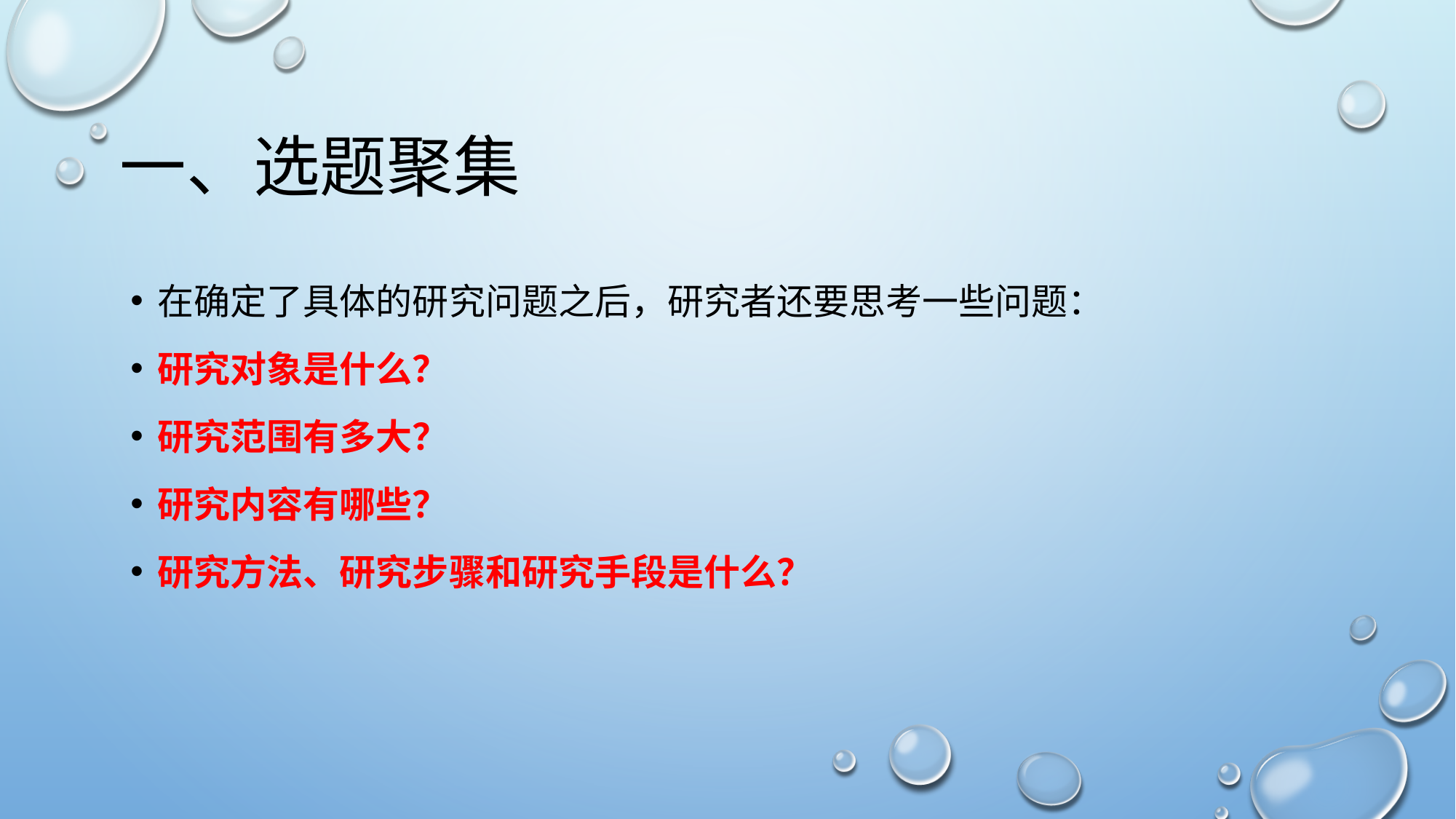

# 一、选题聚集
在确定了具体的研究问题之后，研究者还要思考一些问题：
研究对象是什么？
研究范围有多大？
研究内容有哪些？
研究方法、研究步骤和研究手段是什么？